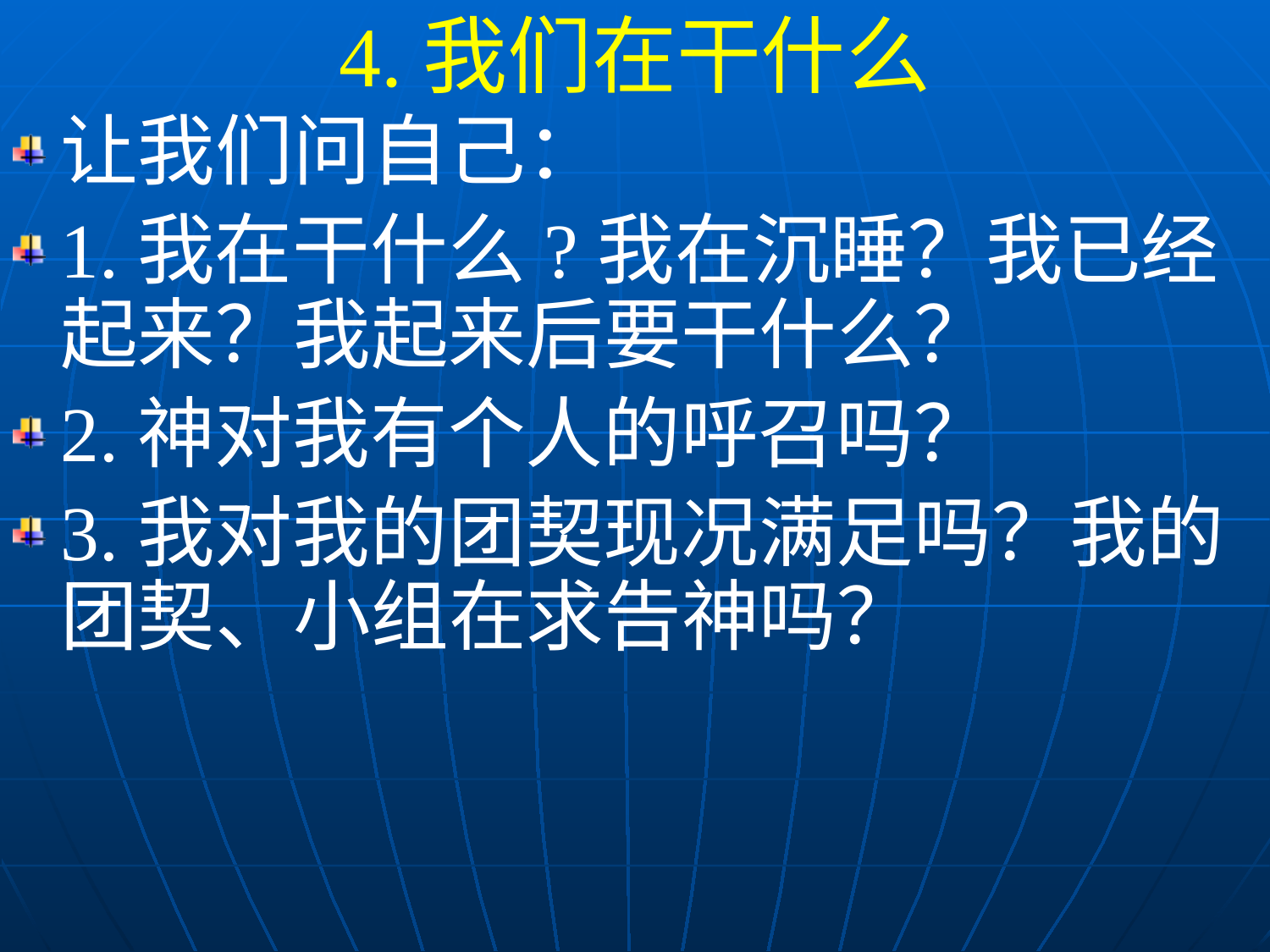

4.我们在干什么
让我们问自己：
1.我在干什么?我在沉睡？我已经起来？我起来后要干什么？
2.神对我有个人的呼召吗？
3.我对我的团契现况满足吗？我的团契、小组在求告神吗？
4.五年后我还在原地踏步吗？